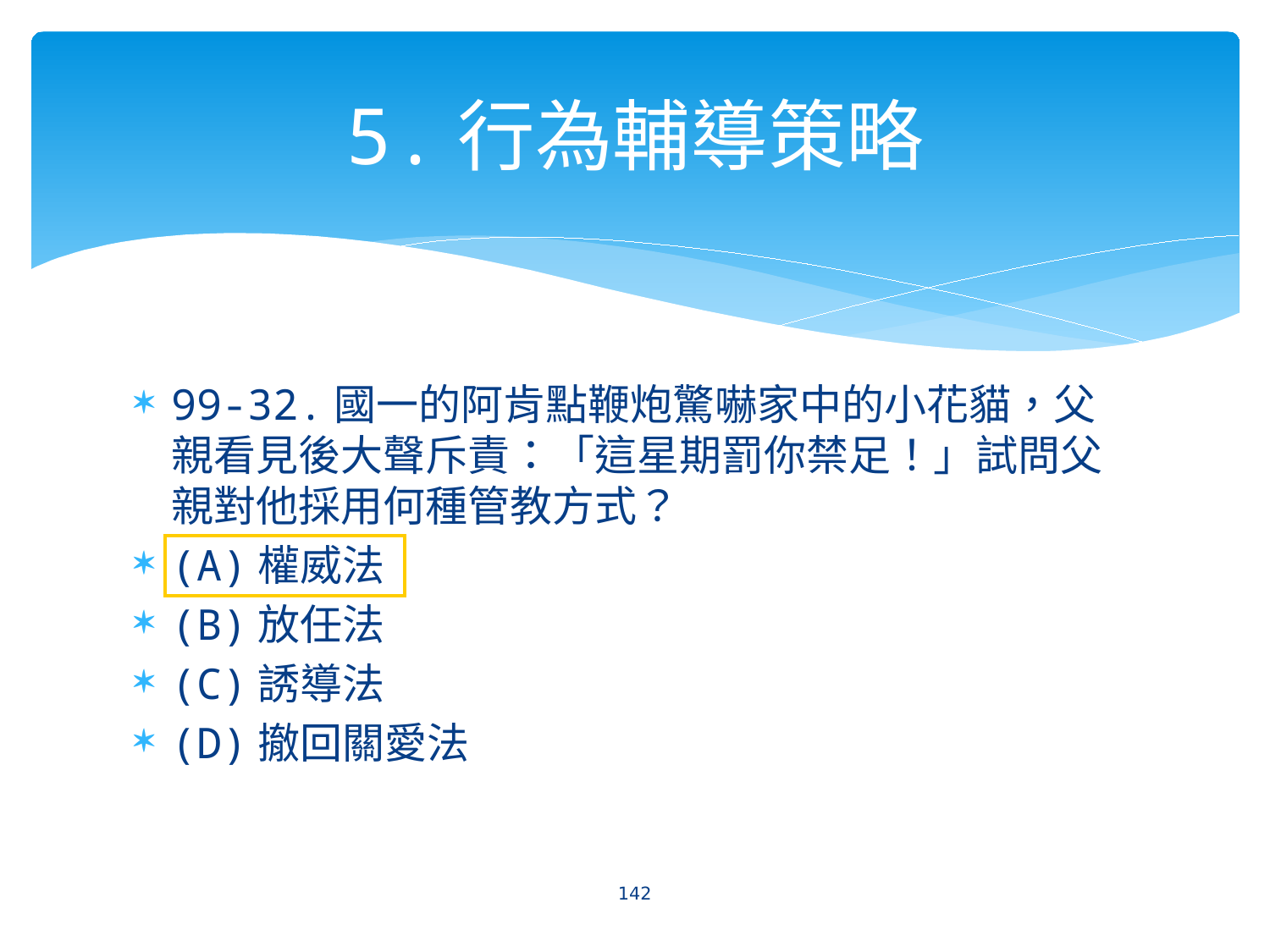

# 5.行為輔導策略
99-32.國一的阿肯點鞭炮驚嚇家中的小花貓，父親看見後大聲斥責：「這星期罰你禁足！」試問父親對他採用何種管教方式？
(A)權威法
(B)放任法
(C)誘導法
(D)撤回關愛法

142